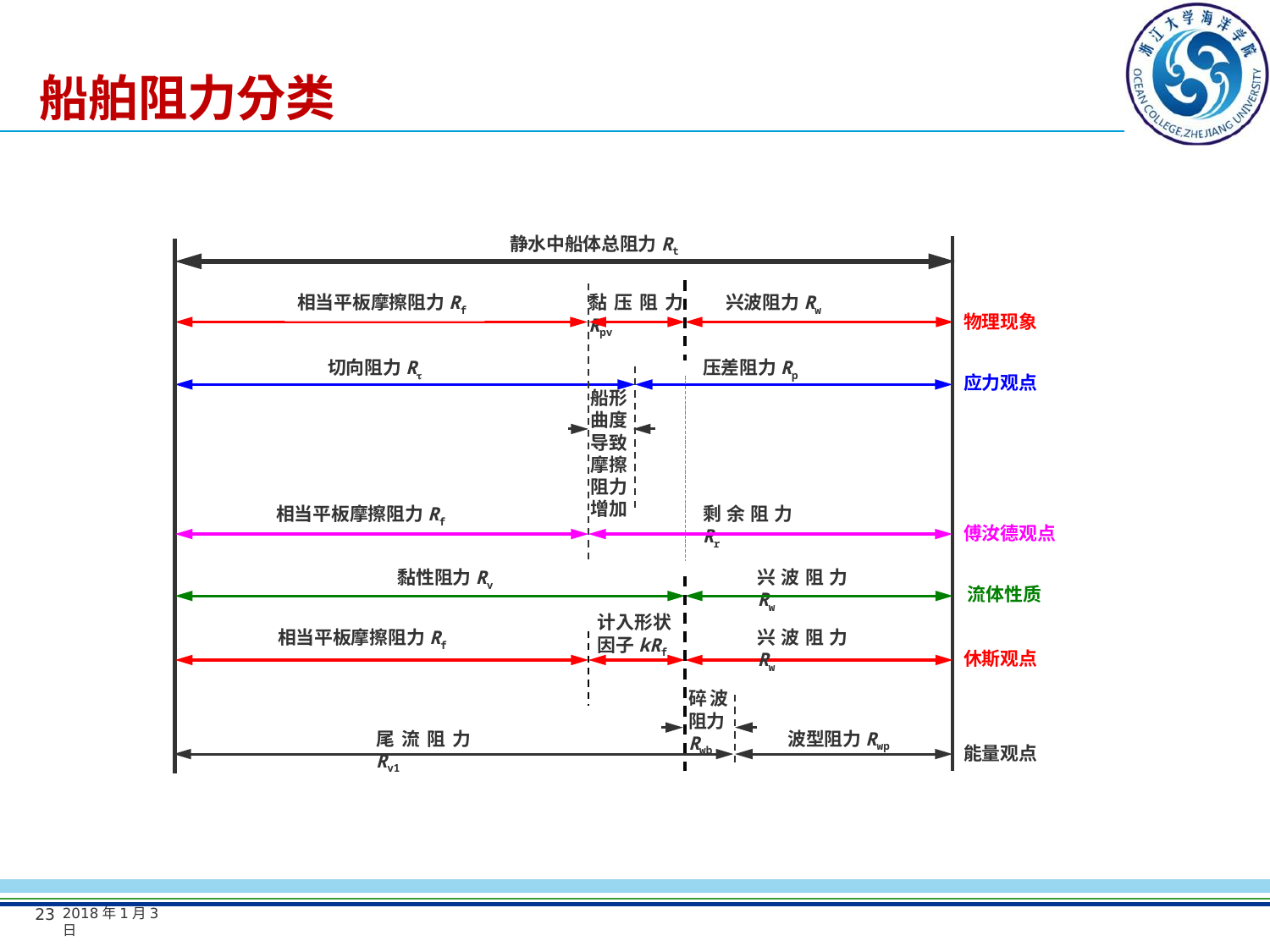

# 船舶阻力分类
静水中船体总阻力Rt
黏压阻力Rpv
兴波阻力Rw
物理现象
切向阻力Rτ
压差阻力Rp
应力观点
相当平板摩擦阻力Rf
剩余阻力Rr
傅汝德观点
黏性阻力Rv
兴波阻力Rw
计入形状因子kRf
相当平板摩擦阻力Rf
休斯观点
碎波阻力Rwb
尾流阻力Rv1
波型阻力Rwp
能量观点
船形曲度导致摩擦阻力增加
相当平板摩擦阻力Rf
流体性质
兴波阻力Rw
23